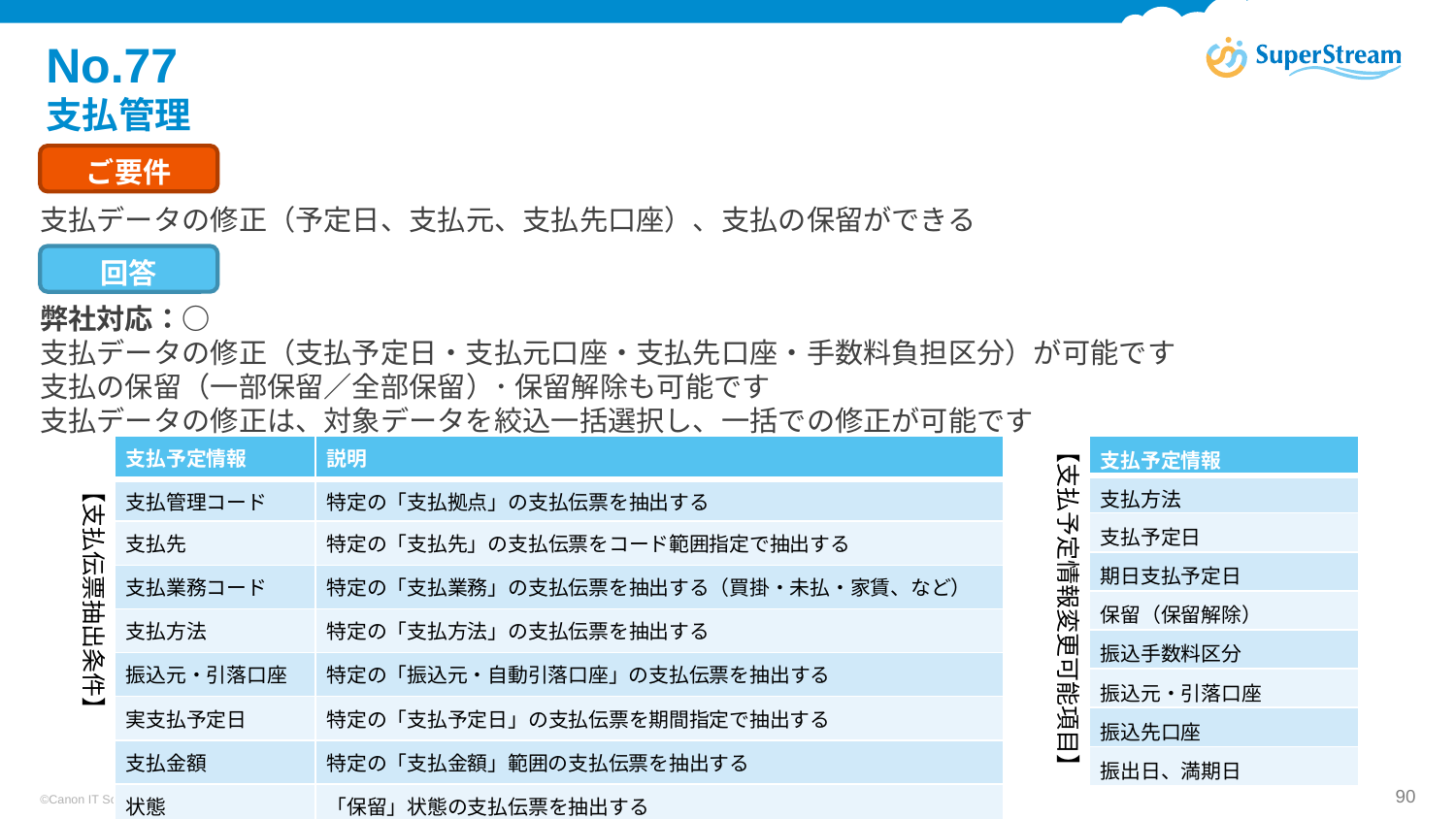

# No.77 支払管理
ご要件
支払データの修正（予定日、支払元、支払先口座）、支払の保留ができる
回答
弊社対応：○
支払データの修正（支払予定日・支払元口座・支払先口座・手数料負担区分）が可能です
支払の保留（一部保留／全部保留）･ 保留解除も可能です
支払データの修正は、対象データを絞込一括選択し、一括での修正が可能です
【支払予定情報変更可能項目】
| 支払予定情報 | 説明 |
| --- | --- |
| 支払管理コード | 特定の「支払拠点」の支払伝票を抽出する |
| 支払先 | 特定の「支払先」の支払伝票をコード範囲指定で抽出する |
| 支払業務コード | 特定の「支払業務」の支払伝票を抽出する（買掛・未払・家賃、など） |
| 支払方法 | 特定の「支払方法」の支払伝票を抽出する |
| 振込元・引落口座 | 特定の「振込元・自動引落口座」の支払伝票を抽出する |
| 実支払予定日 | 特定の「支払予定日」の支払伝票を期間指定で抽出する |
| 支払金額 | 特定の「支払金額」範囲の支払伝票を抽出する |
| 状態 | 「保留」状態の支払伝票を抽出する |
| 支払予定情報 |
| --- |
| 支払方法 |
| 支払予定日 |
| 期日支払予定日 |
| 保留（保留解除） |
| 振込手数料区分 |
| 振込元・引落口座 |
| 振込先口座 |
| 振出日、満期日 |
【支払伝票抽出条件】
©Canon IT Solutions Inc.  All rights reserved.
90